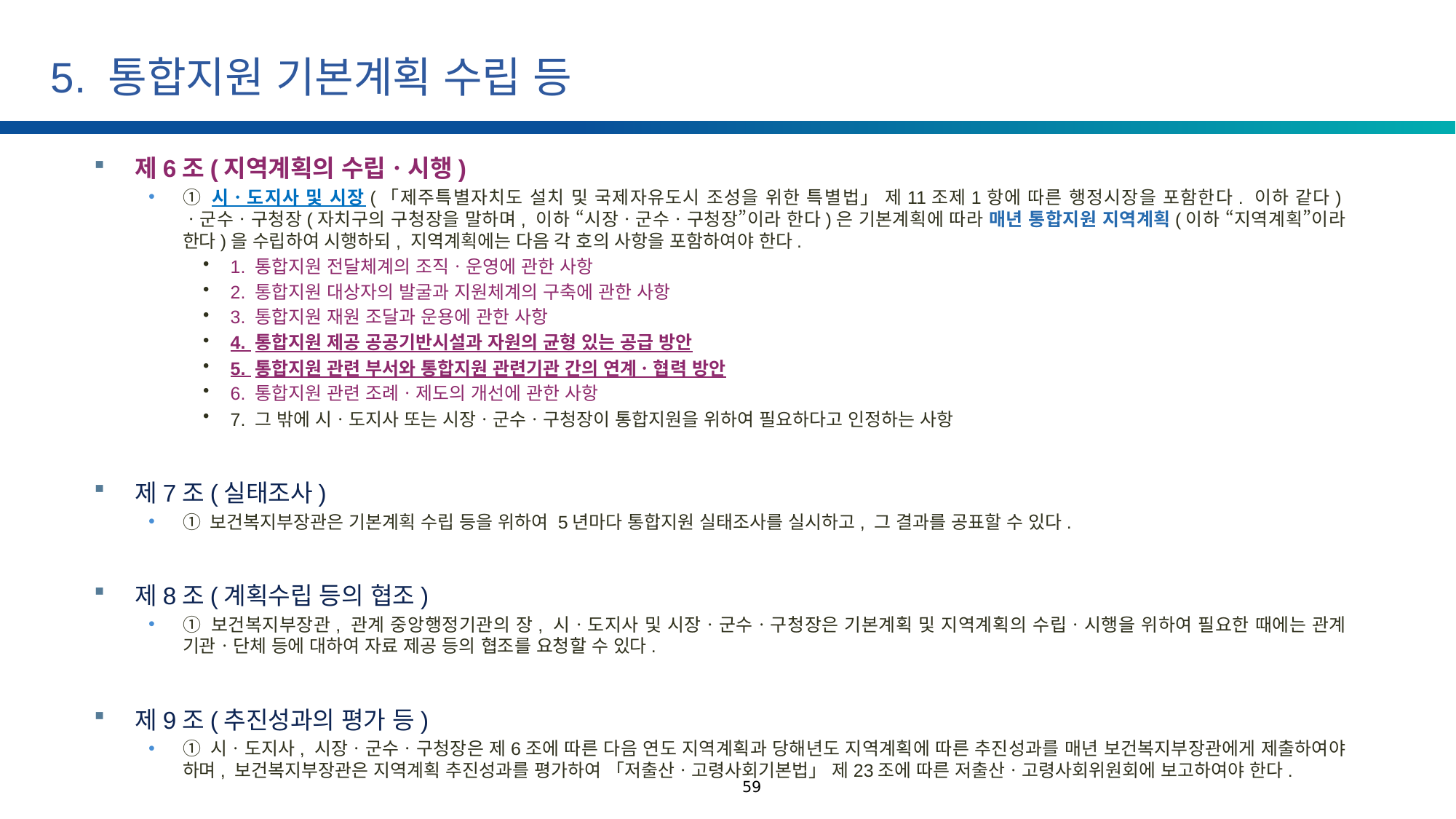

# 5. 통합지원 기본계획 수립 등
제6조(지역계획의 수립ㆍ시행)
① 시ㆍ도지사 및 시장(「제주특별자치도 설치 및 국제자유도시 조성을 위한 특별법」 제11조제1항에 따른 행정시장을 포함한다. 이하 같다)ㆍ군수ㆍ구청장(자치구의 구청장을 말하며, 이하 “시장ㆍ군수ㆍ구청장”이라 한다)은 기본계획에 따라 매년 통합지원 지역계획(이하 “지역계획”이라 한다)을 수립하여 시행하되, 지역계획에는 다음 각 호의 사항을 포함하여야 한다.
1. 통합지원 전달체계의 조직ㆍ운영에 관한 사항
2. 통합지원 대상자의 발굴과 지원체계의 구축에 관한 사항
3. 통합지원 재원 조달과 운용에 관한 사항
4. 통합지원 제공 공공기반시설과 자원의 균형 있는 공급 방안
5. 통합지원 관련 부서와 통합지원 관련기관 간의 연계ㆍ협력 방안
6. 통합지원 관련 조례ㆍ제도의 개선에 관한 사항
7. 그 밖에 시ㆍ도지사 또는 시장ㆍ군수ㆍ구청장이 통합지원을 위하여 필요하다고 인정하는 사항

제7조(실태조사)
① 보건복지부장관은 기본계획 수립 등을 위하여 5년마다 통합지원 실태조사를 실시하고, 그 결과를 공표할 수 있다.

제8조(계획수립 등의 협조)
① 보건복지부장관, 관계 중앙행정기관의 장, 시ㆍ도지사 및 시장ㆍ군수ㆍ구청장은 기본계획 및 지역계획의 수립ㆍ시행을 위하여 필요한 때에는 관계 기관ㆍ단체 등에 대하여 자료 제공 등의 협조를 요청할 수 있다.

제9조(추진성과의 평가 등)
① 시ㆍ도지사, 시장ㆍ군수ㆍ구청장은 제6조에 따른 다음 연도 지역계획과 당해년도 지역계획에 따른 추진성과를 매년 보건복지부장관에게 제출하여야 하며, 보건복지부장관은 지역계획 추진성과를 평가하여 「저출산ㆍ고령사회기본법」 제23조에 따른 저출산ㆍ고령사회위원회에 보고하여야 한다.

59